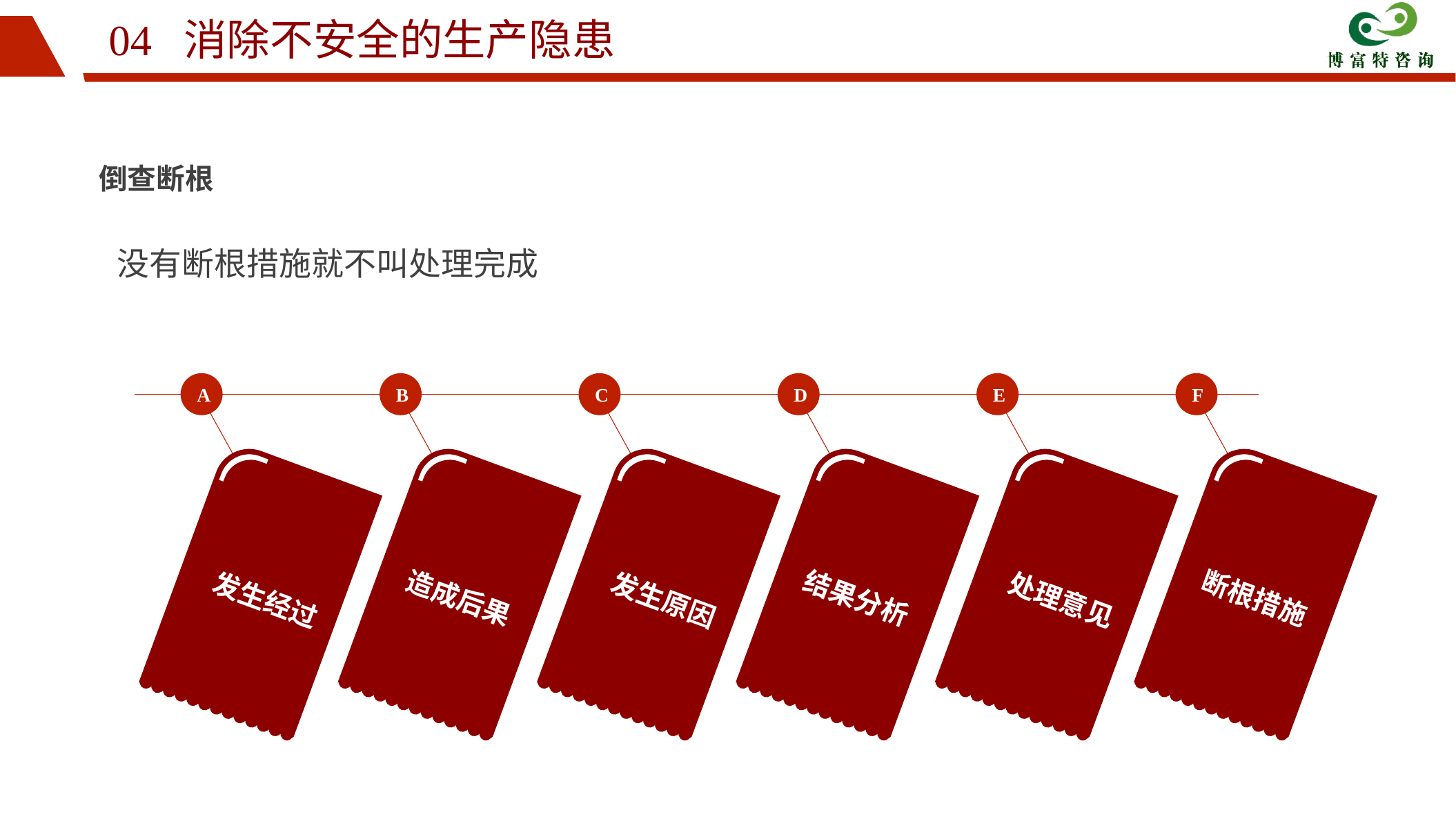

04  消除不安全的生产隐患

倒查断根
没有断根措施就不叫处理完成
A
B
C
D
E
F
 发生经过
造成后果
 发生原因
结果分析
 处理意见
断根措施